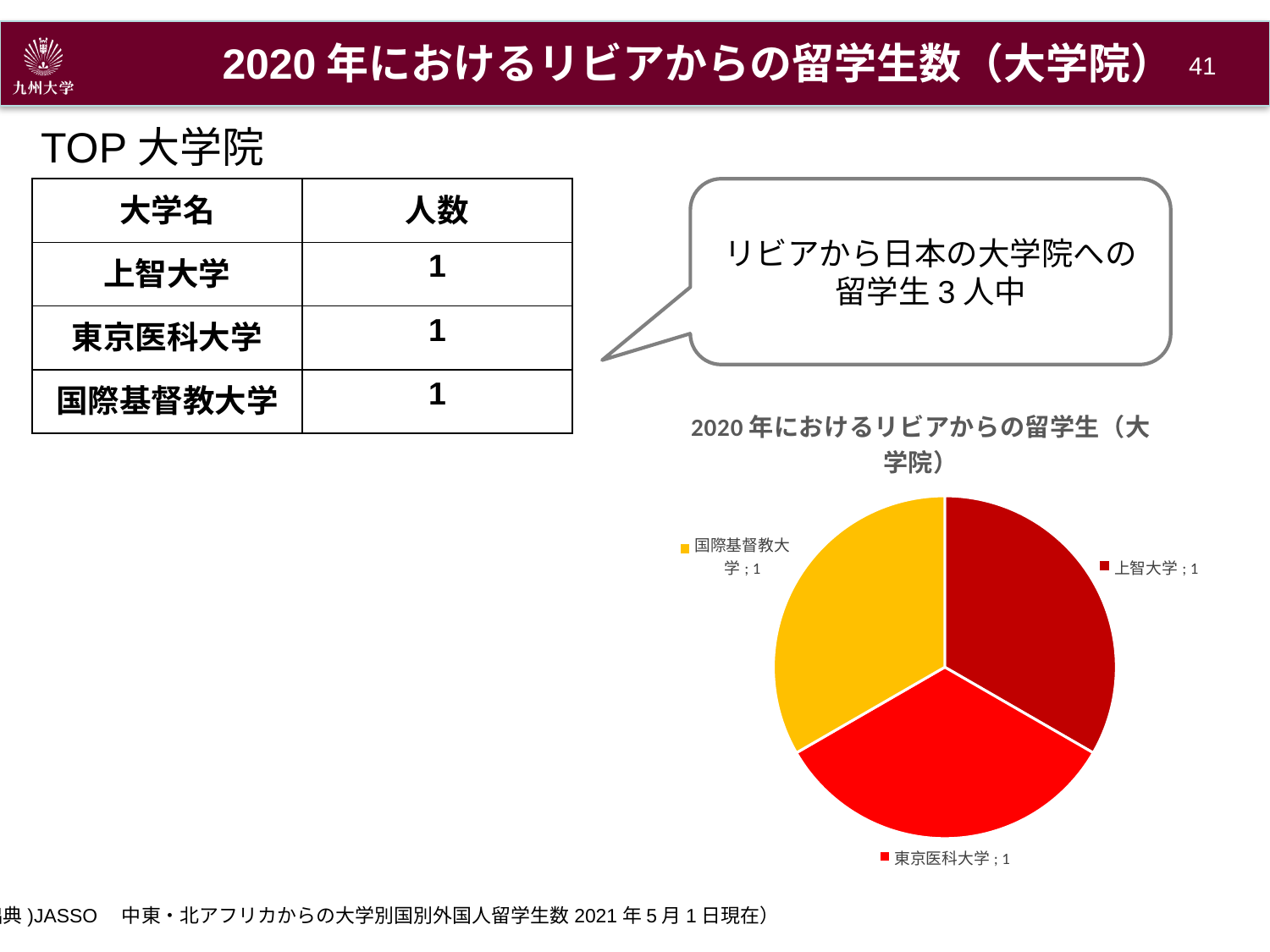

2020年におけるリビアからの留学生数（大学院）
41
TOP大学院
| 大学名 | 人数 |
| --- | --- |
| 上智大学 | 1 |
| 東京医科大学 | 1 |
| 国際基督教大学 | 1 |
リビアから日本の大学院への
留学生3人中

### Chart: 2020年におけるリビアからの留学生（大学院）

| Category |  |
|---|---|
| 上智大学 | 1.0 |
| 東京医科大学 | 1.0 |
| 国際基督教大学 | 1.0 |
(出典)JASSO　中東・北アフリカからの大学別国別外国人留学生数2021年5月1日現在）